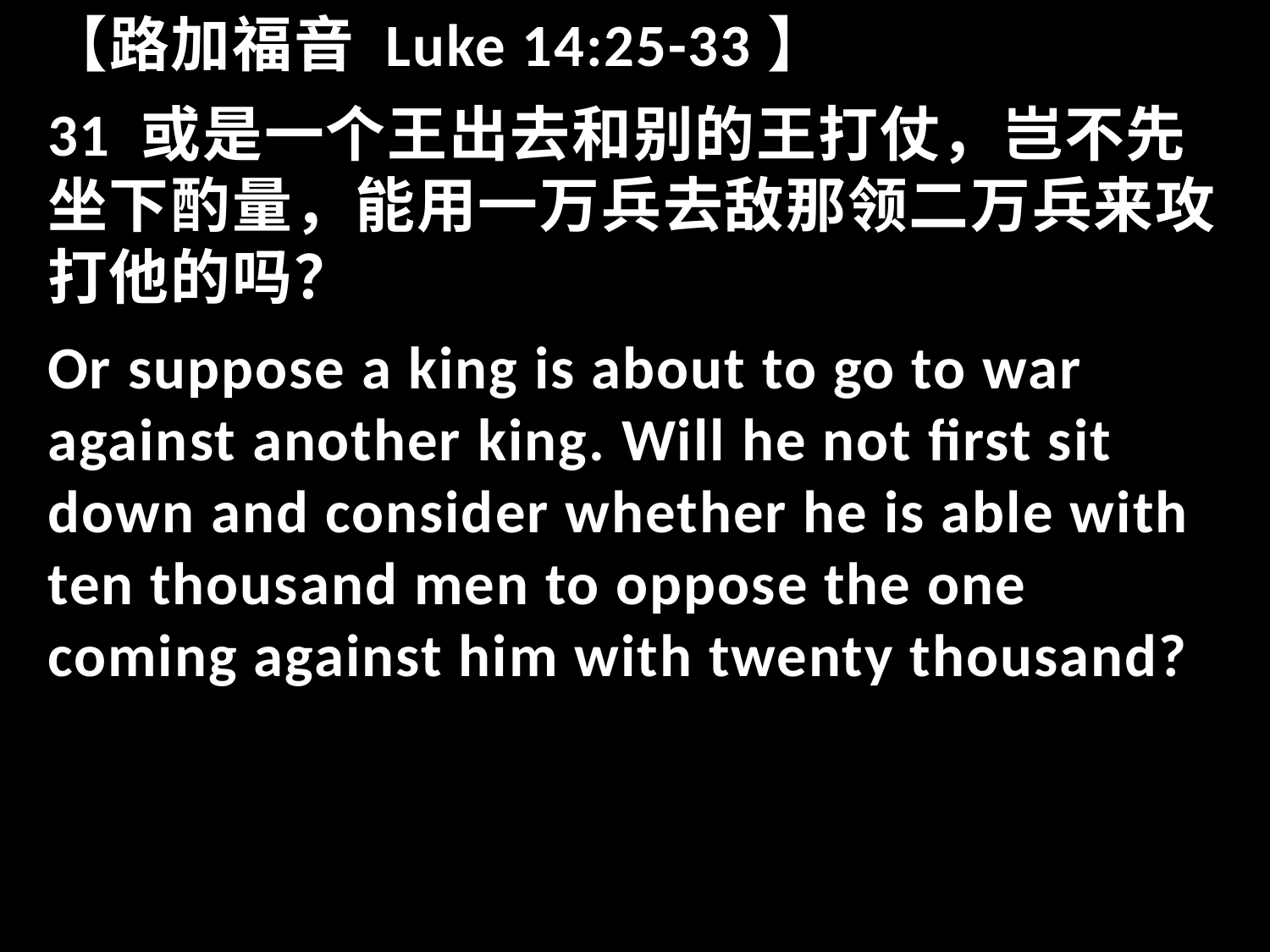

【路加福音 Luke 14:25-33】
31 或是一个王出去和别的王打仗，岂不先坐下酌量，能用一万兵去敌那领二万兵来攻打他的吗？
Or suppose a king is about to go to war against another king. Will he not first sit down and consider whether he is able with ten thousand men to oppose the one coming against him with twenty thousand?